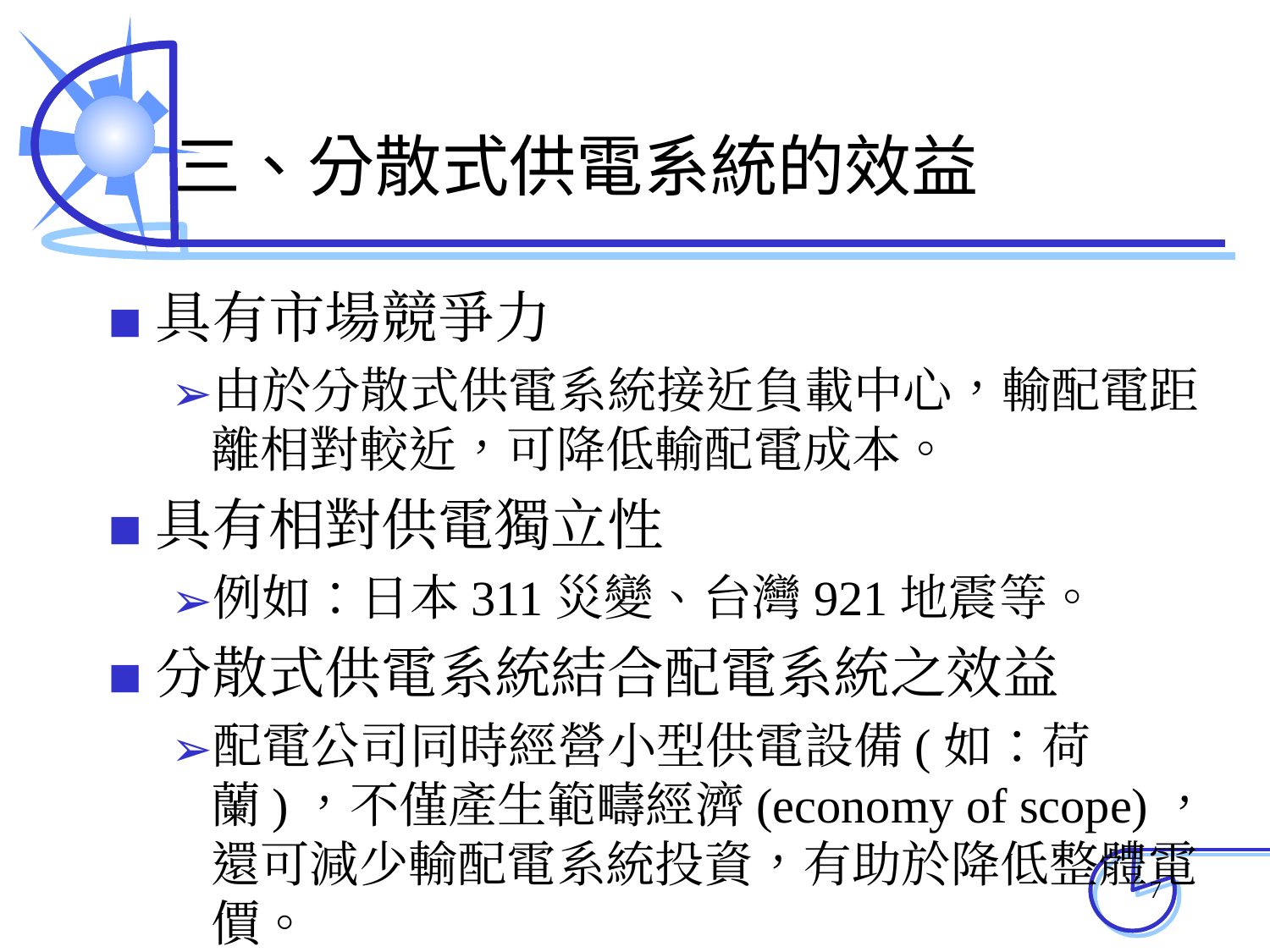

# 三、分散式供電系統的效益
具有市場競爭力
由於分散式供電系統接近負載中心，輸配電距離相對較近，可降低輸配電成本。
具有相對供電獨立性
例如：日本311災變、台灣921地震等。
分散式供電系統結合配電系統之效益
配電公司同時經營小型供電設備(如：荷蘭)，不僅產生範疇經濟(economy of scope)，還可減少輸配電系統投資，有助於降低整體電價。
7